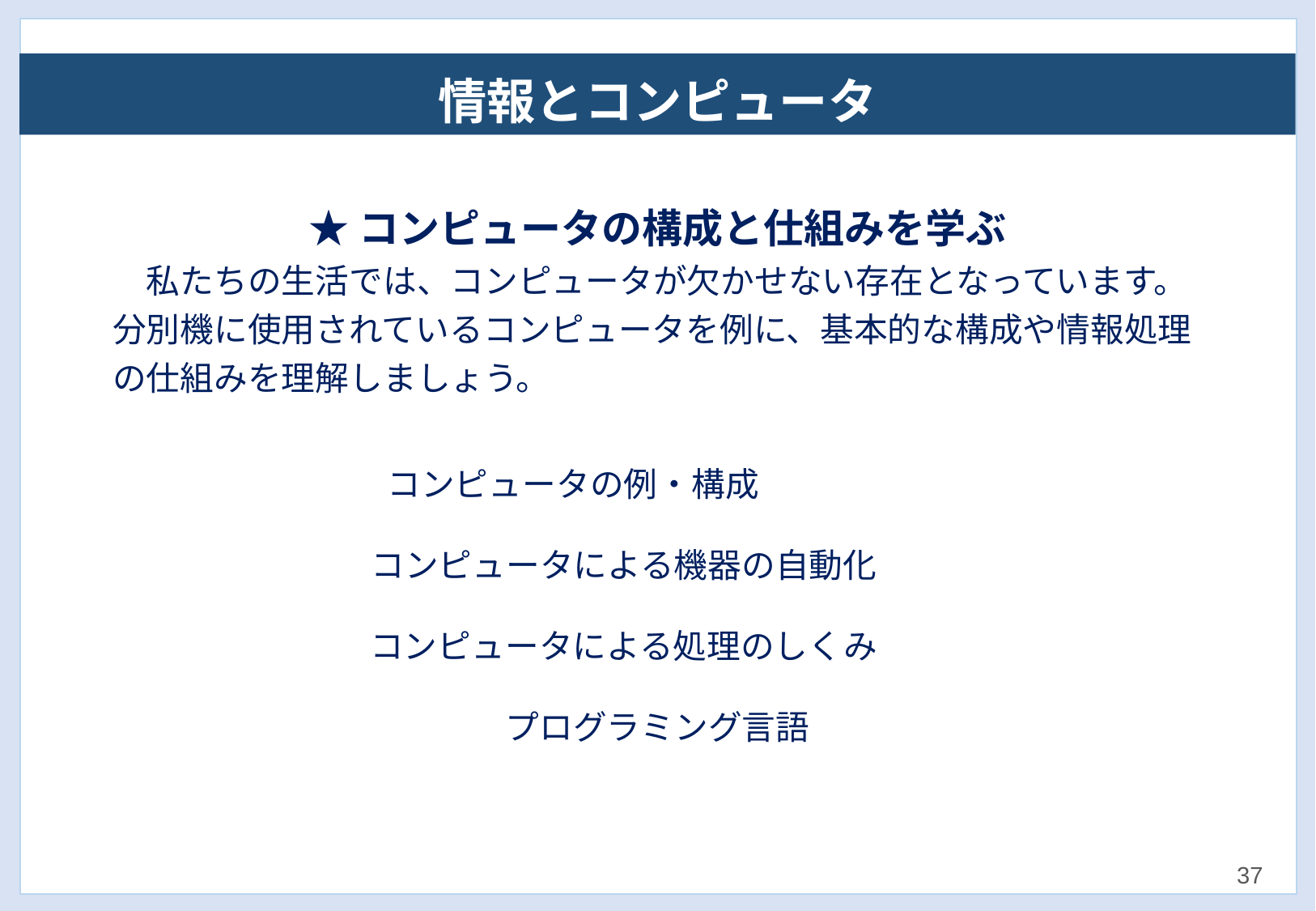

情報とコンピュータ
★コンピュータの構成と仕組みを学ぶ
　私たちの生活では、コンピュータが欠かせない存在となっています。
分別機に使用されているコンピュータを例に、基本的な構成や情報処理
の仕組みを理解しましょう。
コンピュータの例・構成

コンピュータによる機器の自動化

コンピュータによる処理のしくみ

プログラミング言語